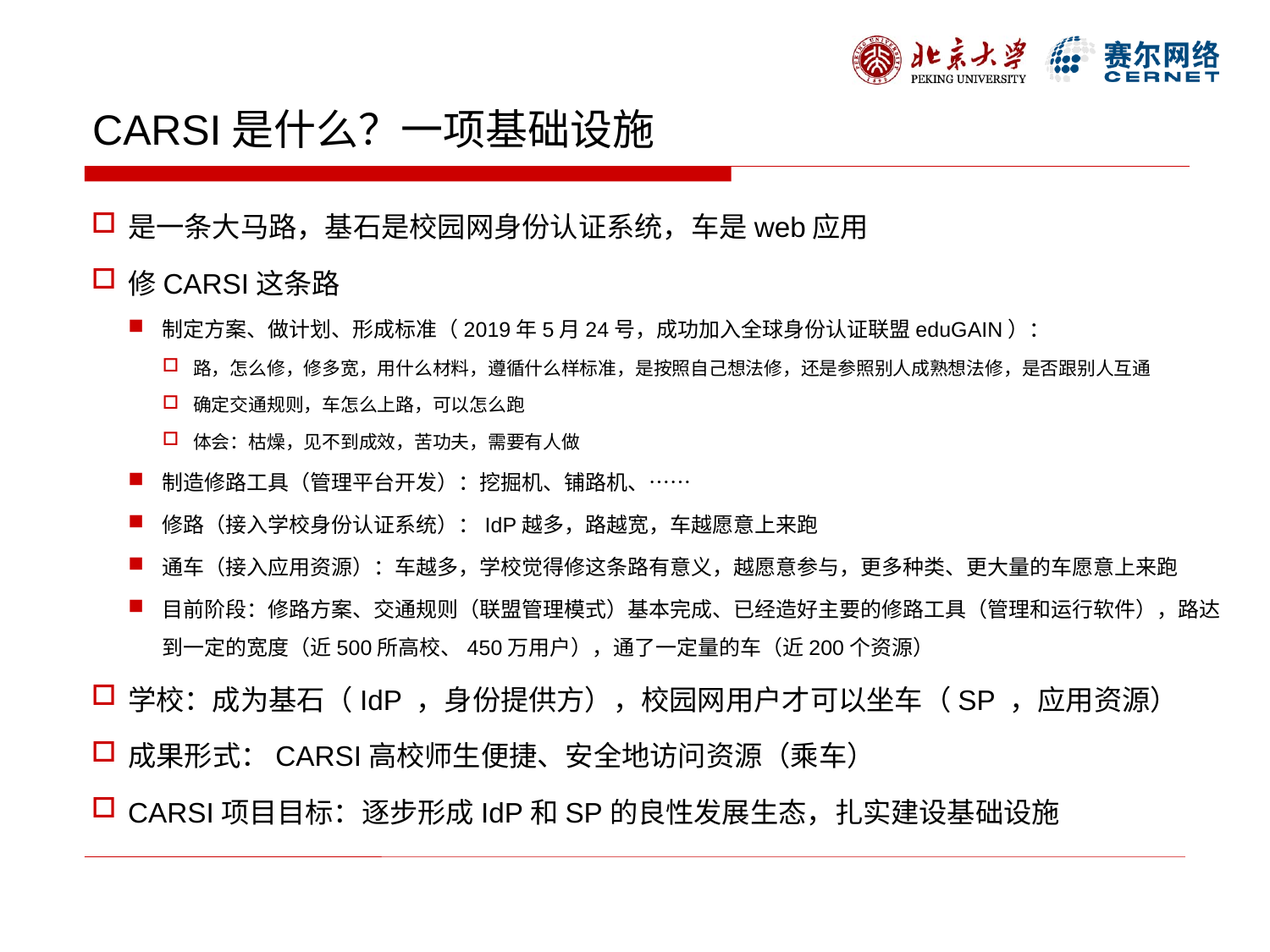

# CARSI是什么？一项基础设施
是一条大马路，基石是校园网身份认证系统，车是web应用
修CARSI这条路
制定方案、做计划、形成标准（2019年5月24号，成功加入全球身份认证联盟eduGAIN）：
路，怎么修，修多宽，用什么材料，遵循什么样标准，是按照自己想法修，还是参照别人成熟想法修，是否跟别人互通
确定交通规则，车怎么上路，可以怎么跑
体会：枯燥，见不到成效，苦功夫，需要有人做
制造修路工具（管理平台开发）：挖掘机、铺路机、……
修路（接入学校身份认证系统）：IdP越多，路越宽，车越愿意上来跑
通车（接入应用资源）：车越多，学校觉得修这条路有意义，越愿意参与，更多种类、更大量的车愿意上来跑
目前阶段：修路方案、交通规则（联盟管理模式）基本完成、已经造好主要的修路工具（管理和运行软件），路达到一定的宽度（近500所高校、450万用户），通了一定量的车（近200个资源）
学校：成为基石（IdP ，身份提供方），校园网用户才可以坐车（SP ，应用资源）
成果形式：CARSI高校师生便捷、安全地访问资源（乘车）
CARSI项目目标：逐步形成IdP和SP的良性发展生态，扎实建设基础设施
18